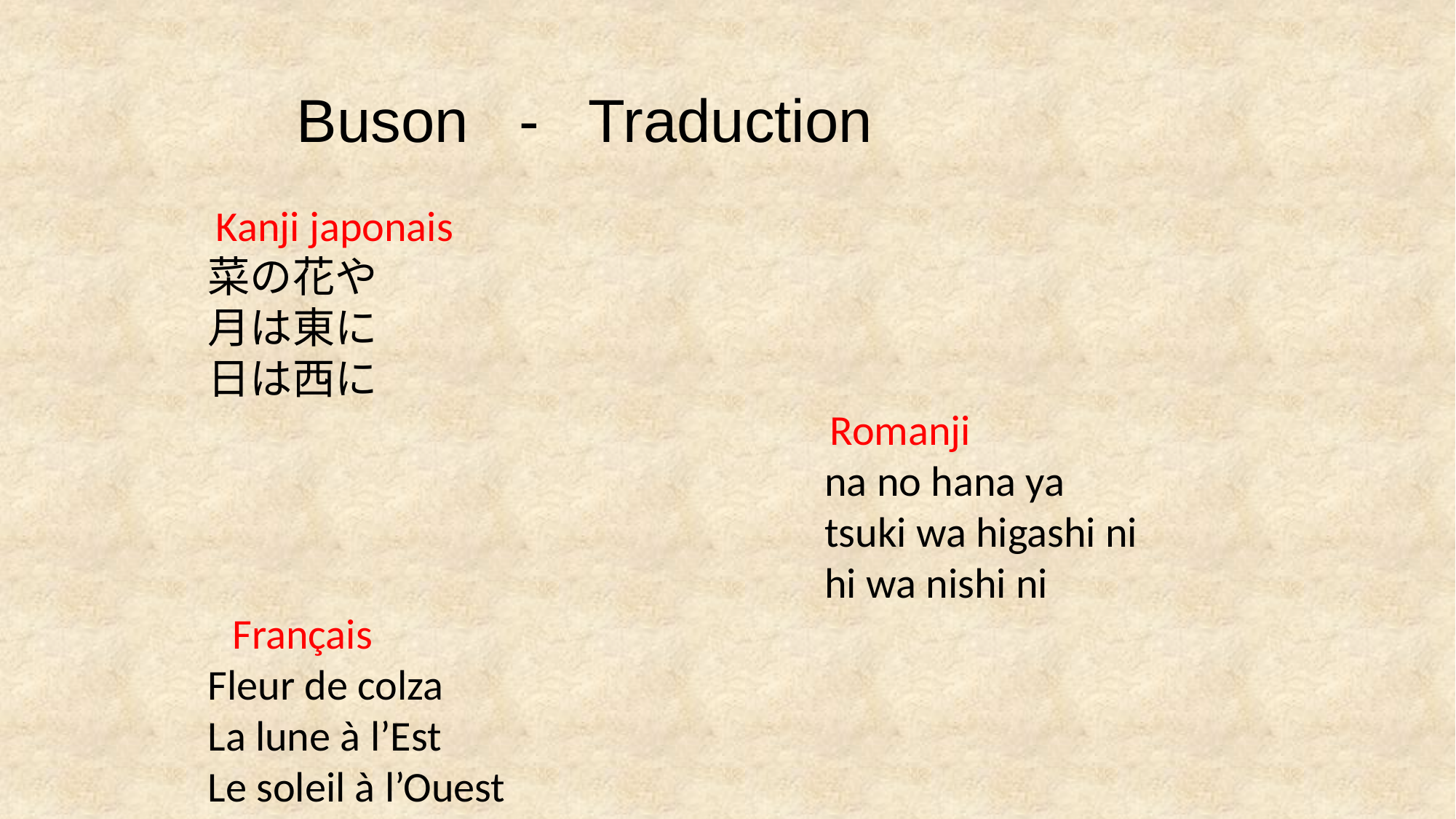

# Buson   -   Traduction
 Kanji japonais
菜の花や
月は東に
日は西に
                                                                            Romanji
                                                                na no hana ya
                                                                tsuki wa higashi ni
                                                                hi wa nishi ni
   Français
Fleur de colza
La lune à l’Est
Le soleil à l’Ouest